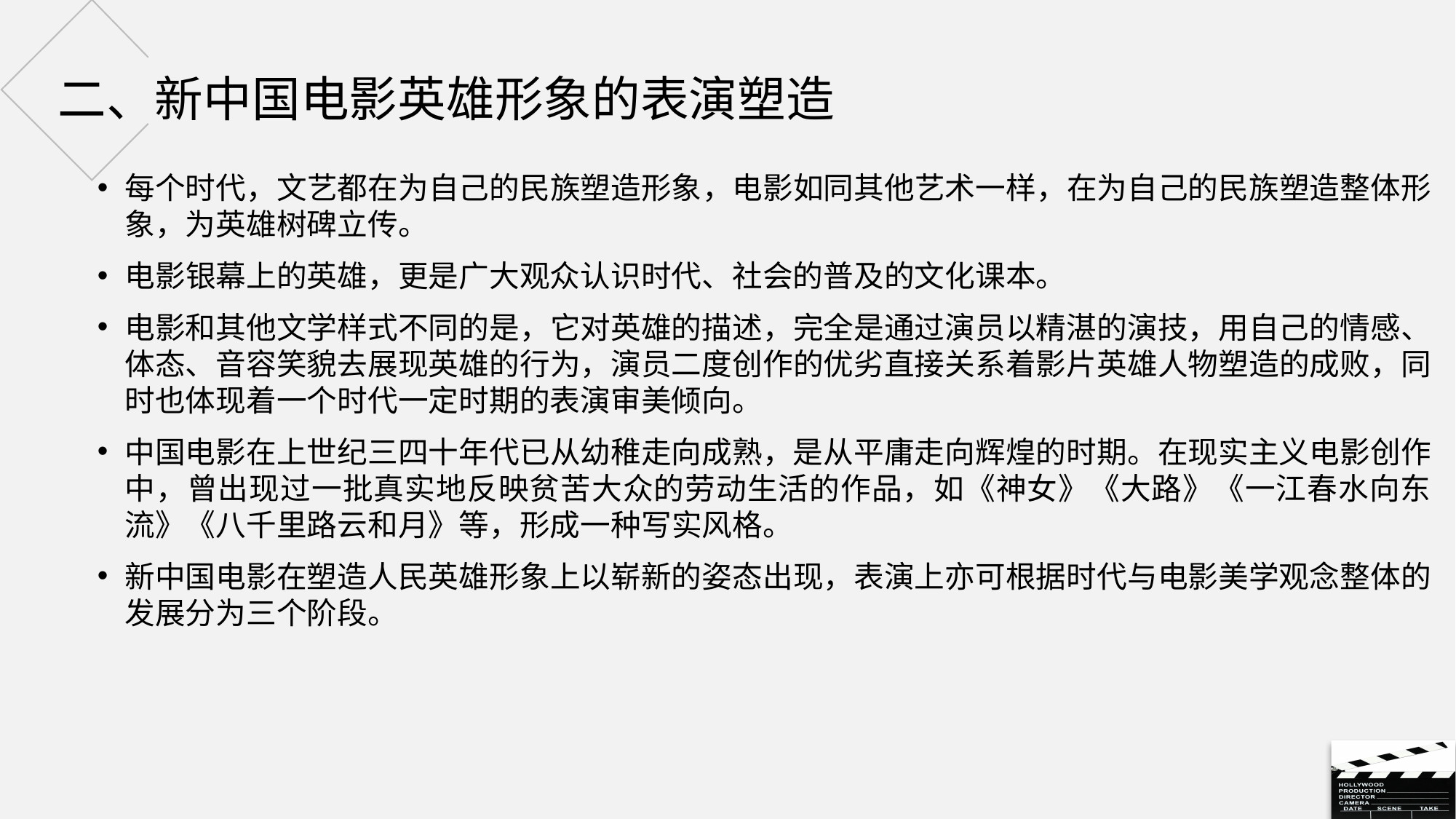

# 二、新中国电影英雄形象的表演塑造
每个时代，文艺都在为自己的民族塑造形象，电影如同其他艺术一样，在为自己的民族塑造整体形象，为英雄树碑立传。
电影银幕上的英雄，更是广大观众认识时代、社会的普及的文化课本。
电影和其他文学样式不同的是，它对英雄的描述，完全是通过演员以精湛的演技，用自己的情感、体态、音容笑貌去展现英雄的行为，演员二度创作的优劣直接关系着影片英雄人物塑造的成败，同时也体现着一个时代一定时期的表演审美倾向。
中国电影在上世纪三四十年代已从幼稚走向成熟，是从平庸走向辉煌的时期。在现实主义电影创作中，曾出现过一批真实地反映贫苦大众的劳动生活的作品，如《神女》《大路》《一江春水向东流》《八千里路云和月》等，形成一种写实风格。
新中国电影在塑造人民英雄形象上以崭新的姿态出现，表演上亦可根据时代与电影美学观念整体的发展分为三个阶段。